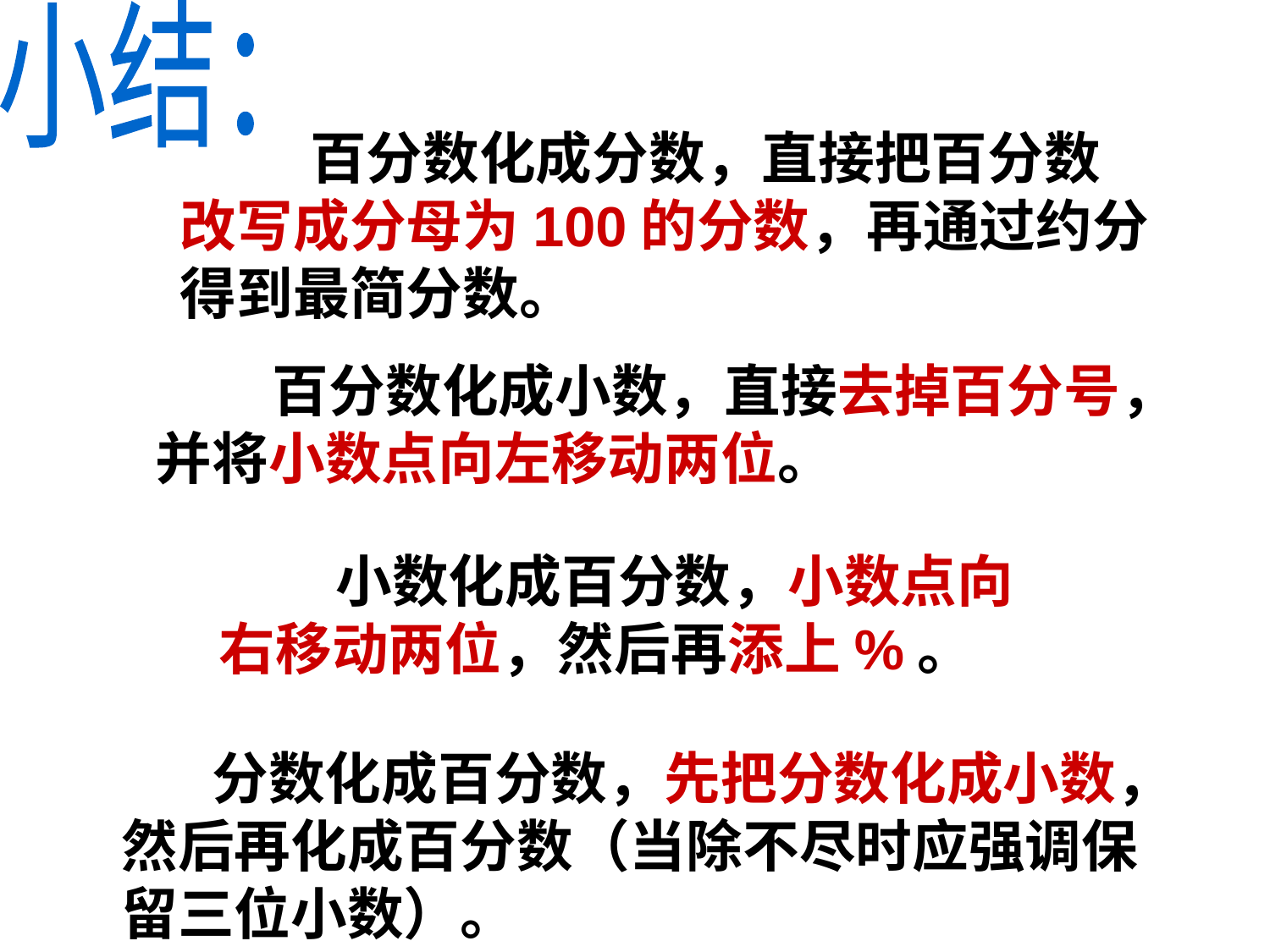

小结：
         百分数化成分数，直接把百分数
改写成分母为100的分数，再通过约分
得到最简分数。
        百分数化成小数，直接去掉百分号，
并将小数点向左移动两位。
        小数化成百分数，小数点向
右移动两位，然后再添上%。

      分数化成百分数，先把分数化成小数，
然后再化成百分数（当除不尽时应强调保
留三位小数）。